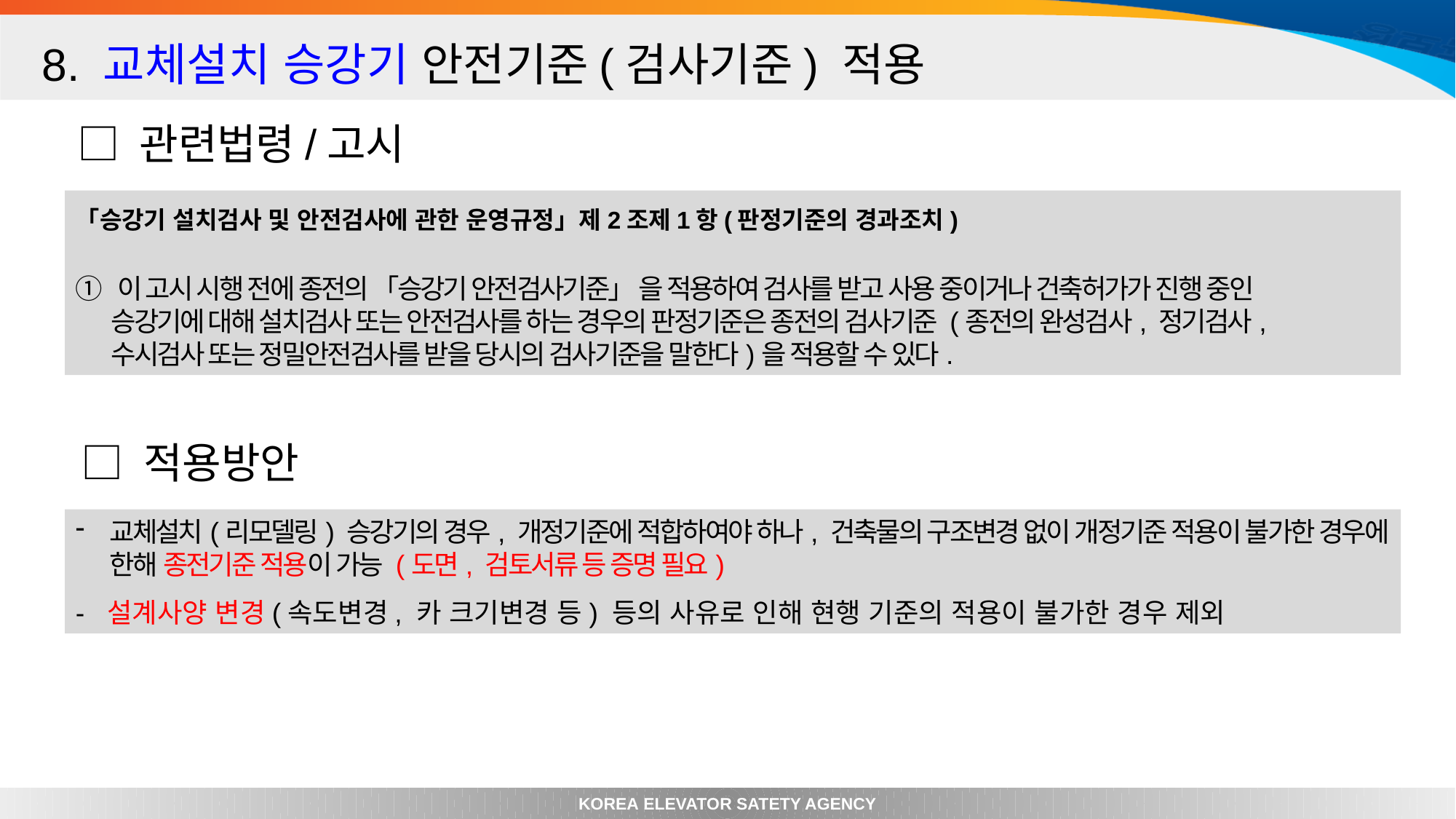

8. 교체설치 승강기 안전기준(검사기준) 적용
□ 관련법령/고시
「승강기 설치검사 및 안전검사에 관한 운영규정」제2조제1항(판정기준의 경과조치)

① 이 고시 시행 전에 종전의 「승강기 안전검사기준」 을 적용하여 검사를 받고 사용 중이거나 건축허가가 진행 중인
     승강기에 대해 설치검사 또는 안전검사를 하는 경우의 판정기준은 종전의 검사기준 (종전의 완성검사, 정기검사,
     수시검사 또는 정밀안전검사를 받을 당시의 검사기준을 말한다)을 적용할 수 있다.
□ 적용방안
교체설치(리모델링) 승강기의 경우, 개정기준에 적합하여야 하나, 건축물의 구조변경 없이 개정기준 적용이 불가한 경우에 한해 종전기준 적용이 가능 (도면, 검토서류 등 증명 필요)
-   설계사양 변경(속도변경, 카 크기변경 등) 등의 사유로 인해 현행 기준의 적용이 불가한 경우 제외